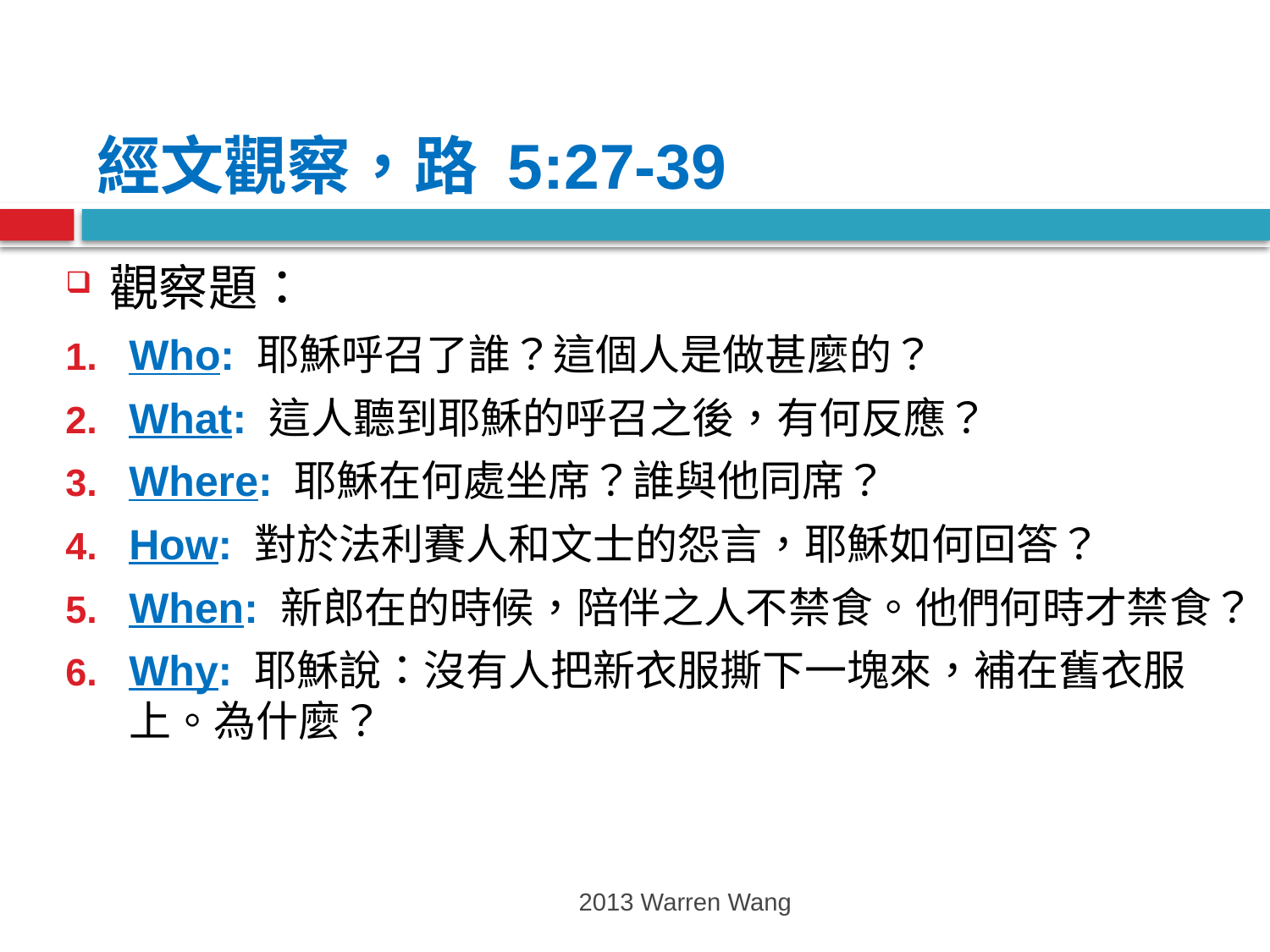

# 經文觀察，路 5:27-39
觀察題：
Who: 耶穌呼召了誰？這個人是做甚麼的？
What: 這人聽到耶穌的呼召之後，有何反應？
Where: 耶穌在何處坐席？誰與他同席？
How: 對於法利賽人和文士的怨言，耶穌如何回答？
When: 新郎在的時候，陪伴之人不禁食。他們何時才禁食？
Why: 耶穌說：沒有人把新衣服撕下一塊來，補在舊衣服上。為什麼？
2013 Warren Wang